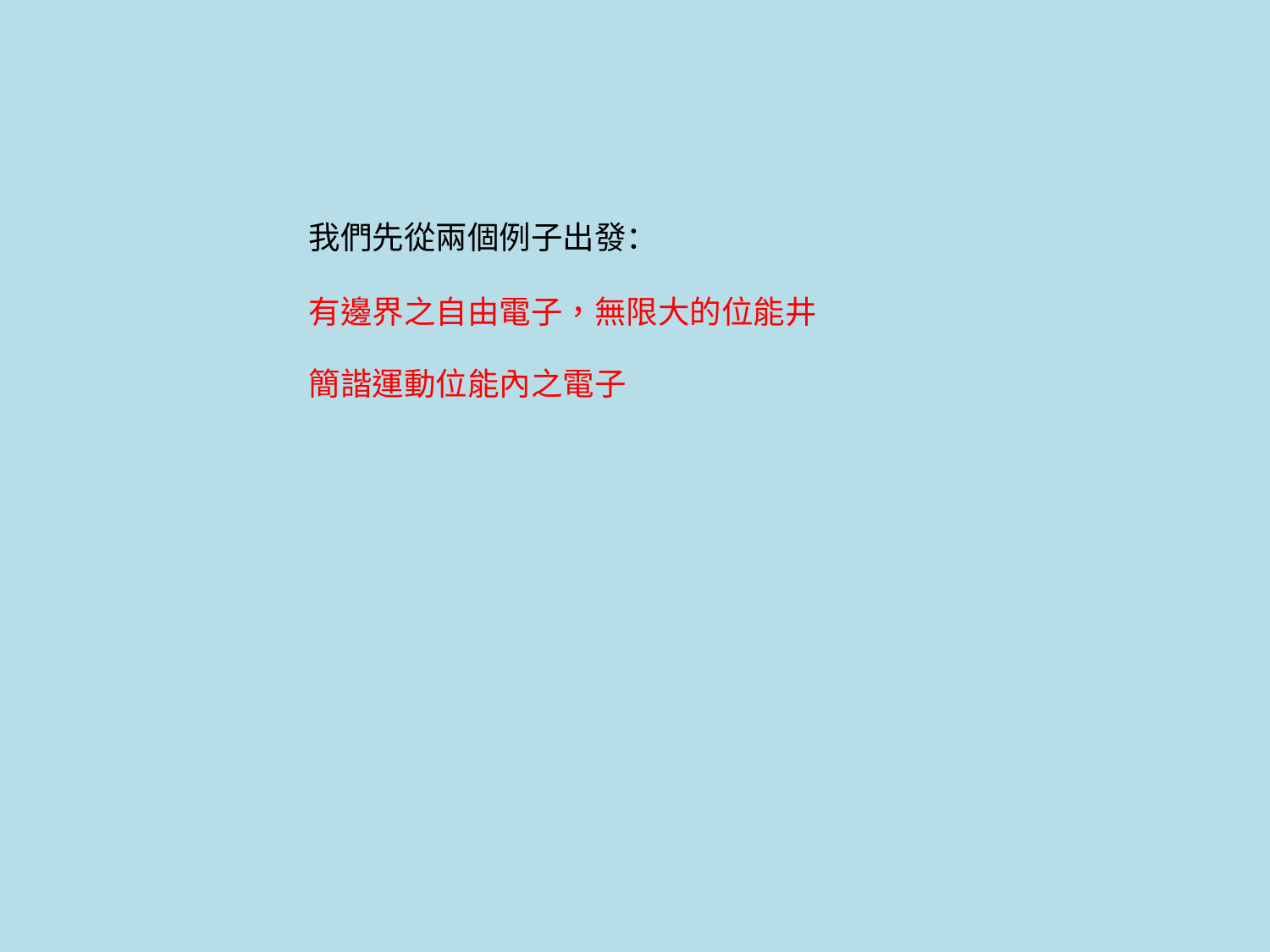

我們先從兩個例子出發：
有邊界之自由電子，無限大的位能井
簡諧運動位能內之電子